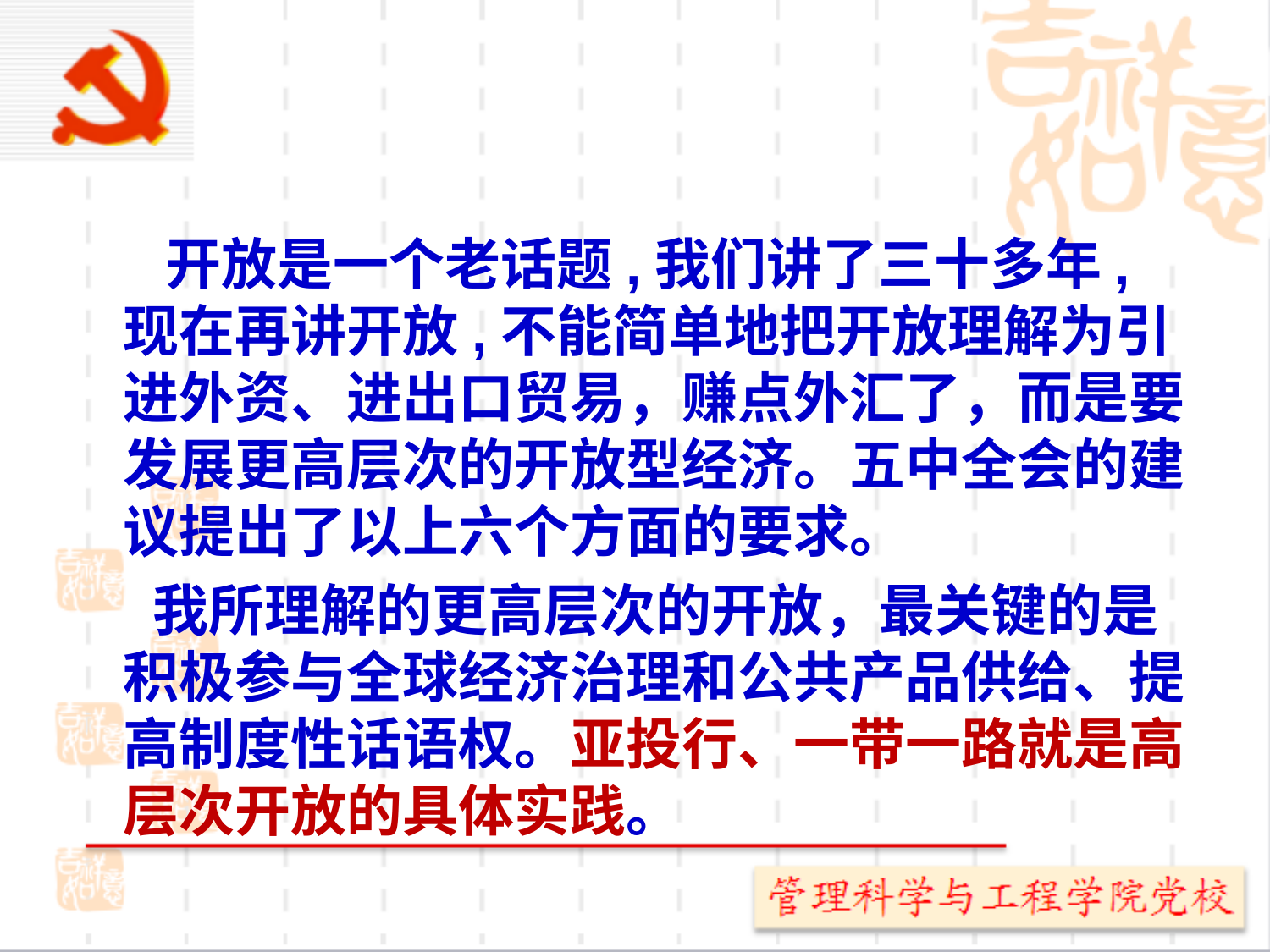

#
      开放是一个老话题,我们讲了三十多年,现在再讲开放,不能简单地把开放理解为引进外资、进出口贸易，赚点外汇了，而是要发展更高层次的开放型经济。五中全会的建议提出了以上六个方面的要求。
     我所理解的更高层次的开放，最关键的是积极参与全球经济治理和公共产品供给、提高制度性话语权。亚投行、一带一路就是高层次开放的具体实践。